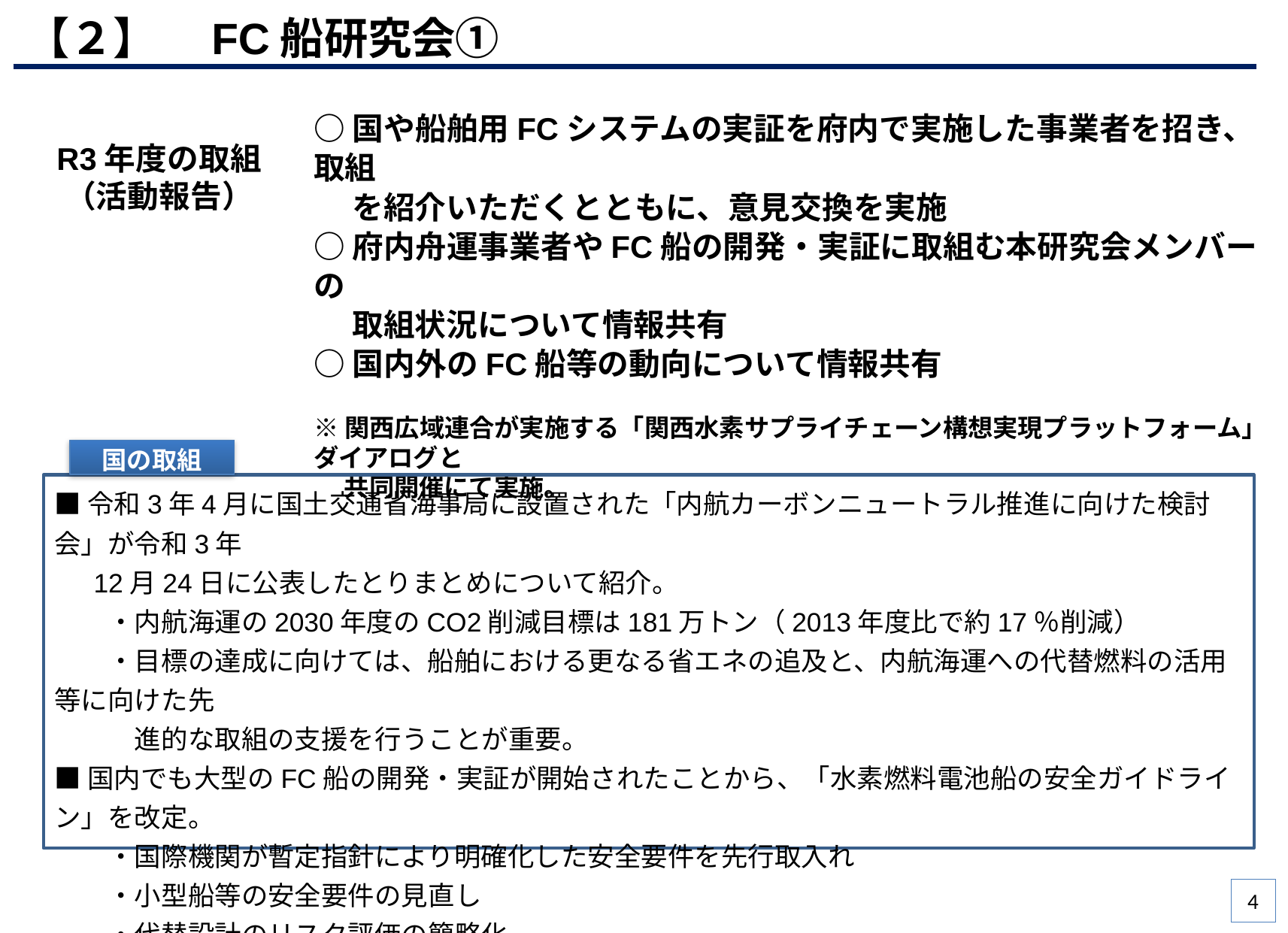

【２】　FC船研究会①
○国や船舶用FCシステムの実証を府内で実施した事業者を招き、取組
　 を紹介いただくとともに、意見交換を実施
○府内舟運事業者やFC船の開発・実証に取組む本研究会メンバーの
　 取組状況について情報共有
○国内外のFC船等の動向について情報共有

※関西広域連合が実施する「関西水素サプライチェーン構想実現プラットフォーム」ダイアログと
　 共同開催にて実施。
R3年度の取組
（活動報告）
国の取組
■令和3年4月に国土交通省海事局に設置された「内航カーボンニュートラル推進に向けた検討会」が令和3年
　 12月24日に公表したとりまとめについて紹介。
　　・内航海運の2030年度のCO2削減目標は181万トン（2013年度比で約17％削減）
　　・目標の達成に向けては、船舶における更なる省エネの追及と、内航海運への代替燃料の活用等に向けた先
　　　進的な取組の支援を行うことが重要。
■国内でも大型のFC船の開発・実証が開始されたことから、「水素燃料電池船の安全ガイドライン」を改定。
　　・国際機関が暫定指針により明確化した安全要件を先行取入れ
　　・小型船等の安全要件の見直し
　　・代替設計のリスク評価の簡略化
4